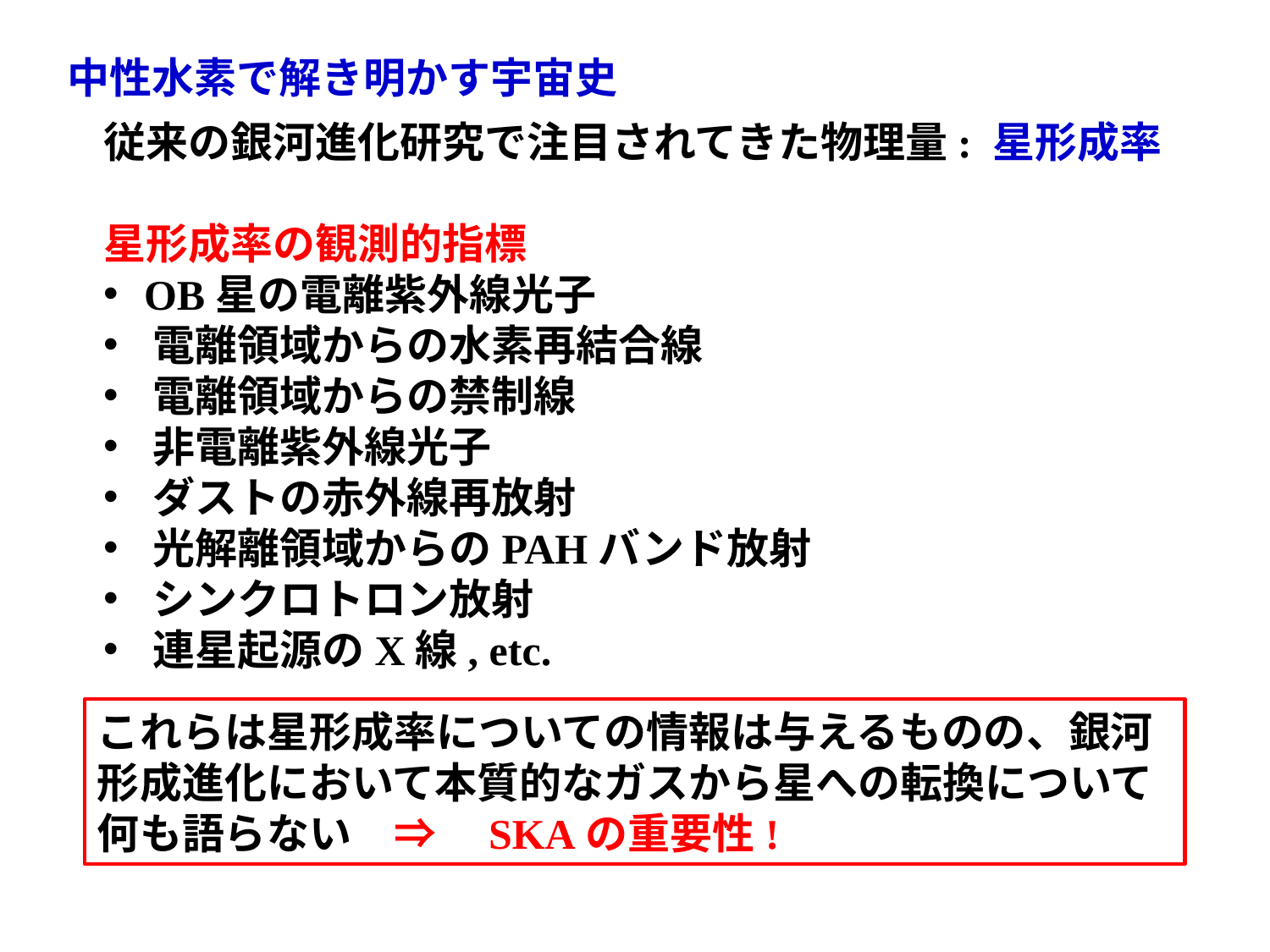

中性水素で解き明かす宇宙史
従来の銀河進化研究で注目されてきた物理量: 星形成率

星形成率の観測的指標
 OB星の電離紫外線光子
 電離領域からの水素再結合線
 電離領域からの禁制線
 非電離紫外線光子
 ダストの赤外線再放射
 光解離領域からのPAHバンド放射
 シンクロトロン放射
 連星起源のX線, etc.
これらは星形成率についての情報は与えるものの、銀河形成進化において本質的なガスから星への転換について何も語らない　⇒　SKAの重要性!